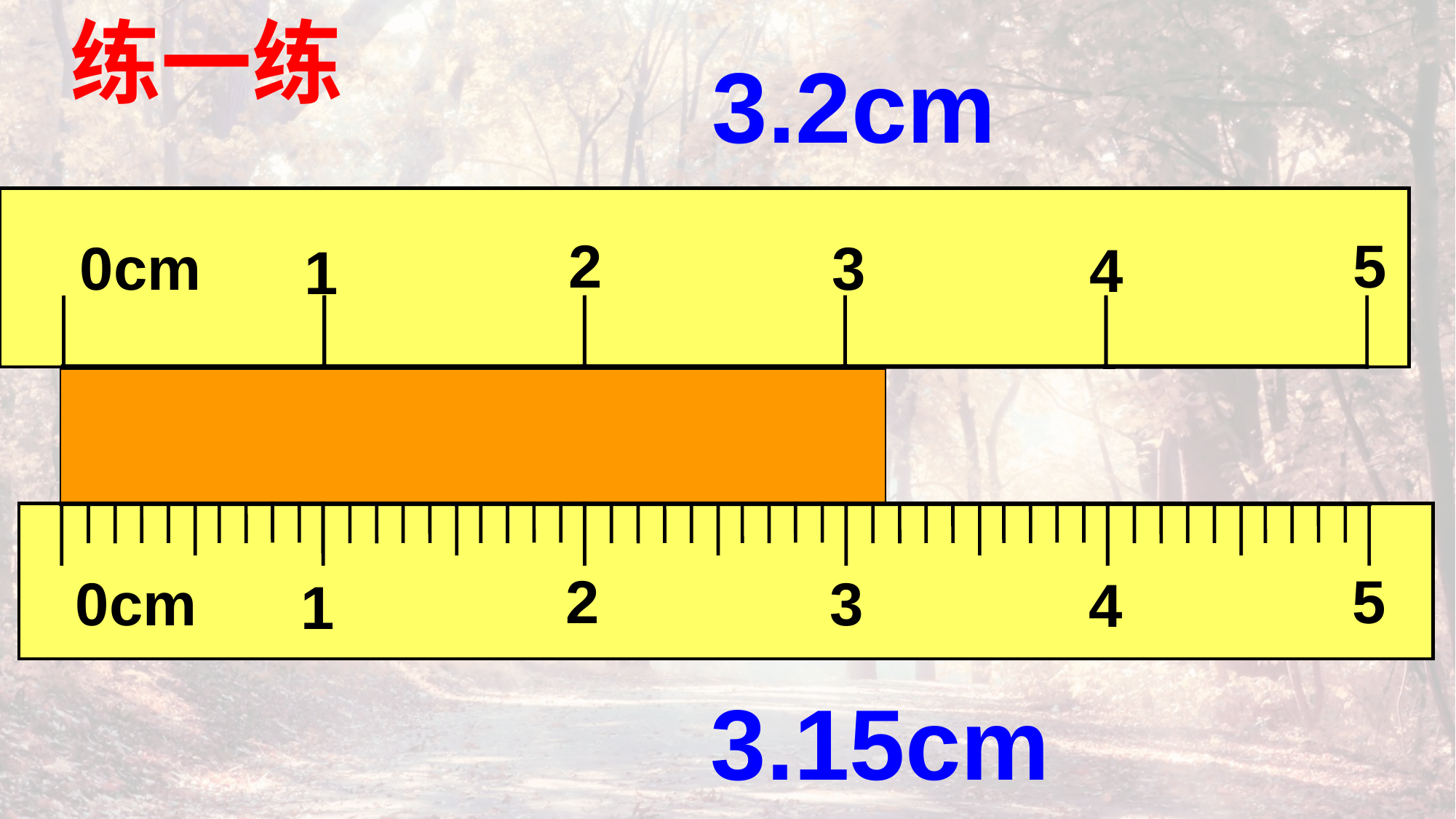

练一练
3.2cm

1
4
0cm
3
5
2

2
5
0cm
3
4
1
3.15cm